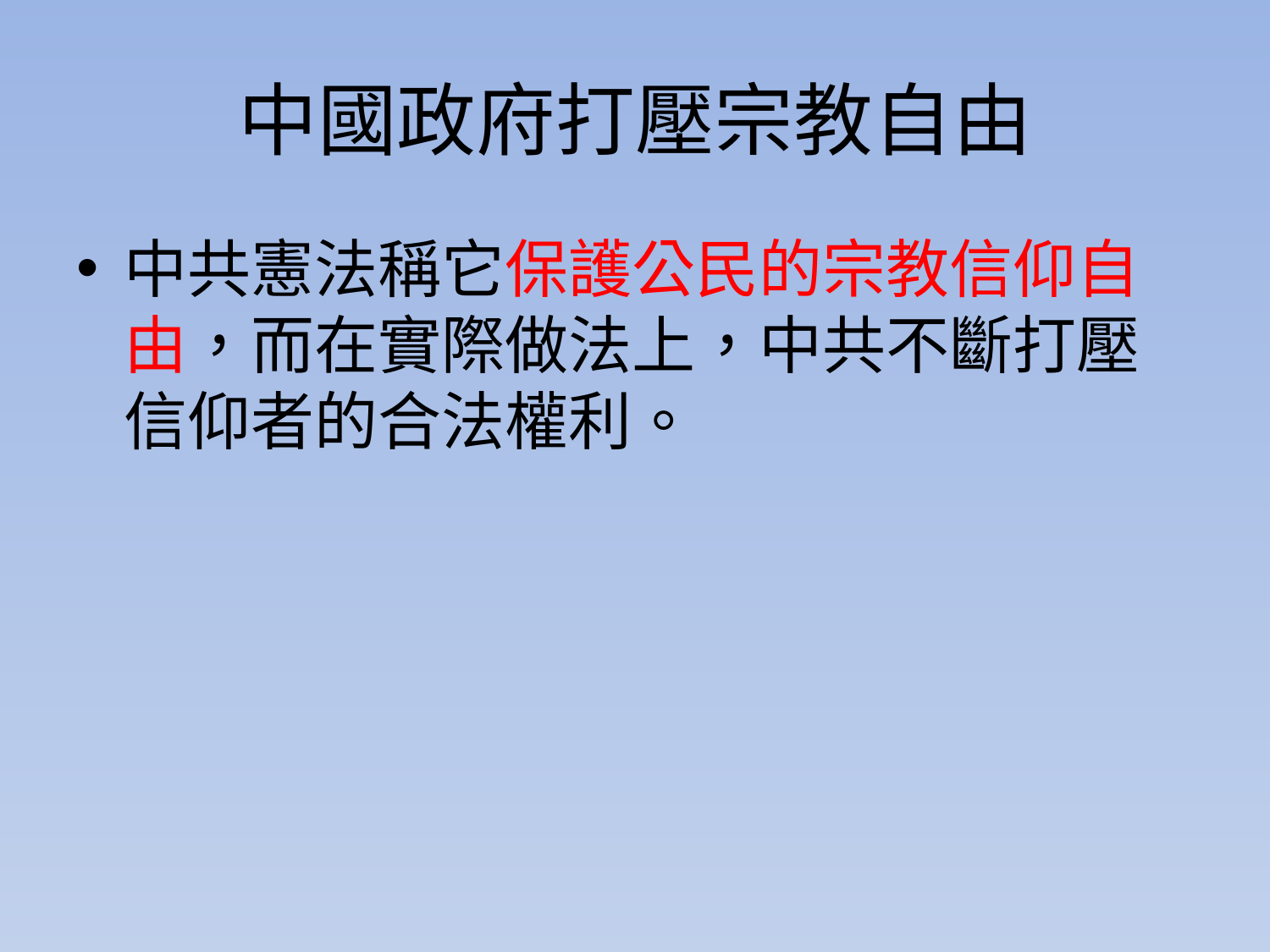

# 中國政府打壓宗教自由
中共憲法稱它保護公民的宗教信仰自由，而在實際做法上，中共不斷打壓信仰者的合法權利。